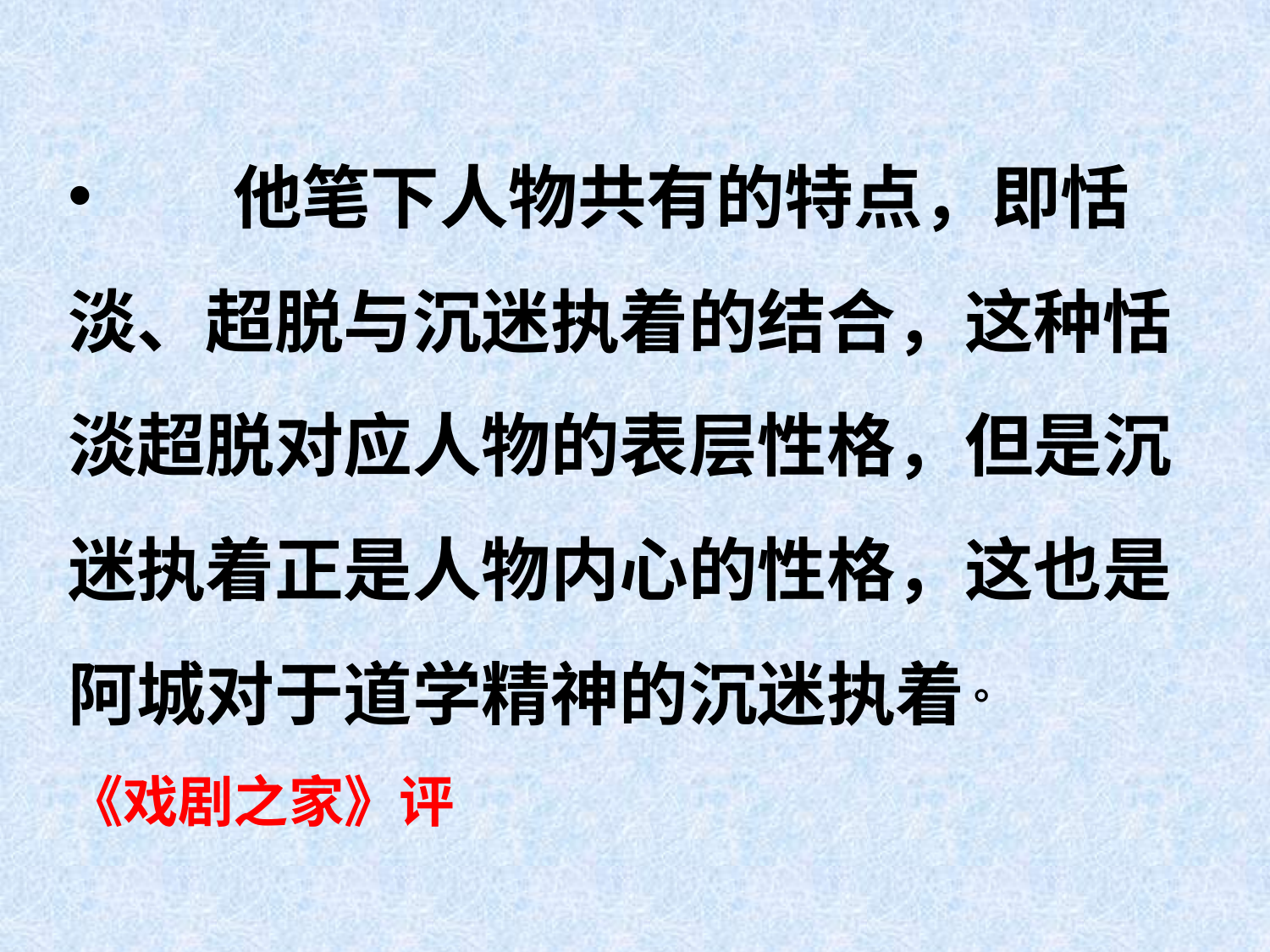

他笔下人物共有的特点，即恬淡、超脱与沉迷执着的结合，这种恬淡超脱对应人物的表层性格，但是沉迷执着正是人物内心的性格，这也是阿城对于道学精神的沉迷执着 。                  《戏剧之家》评